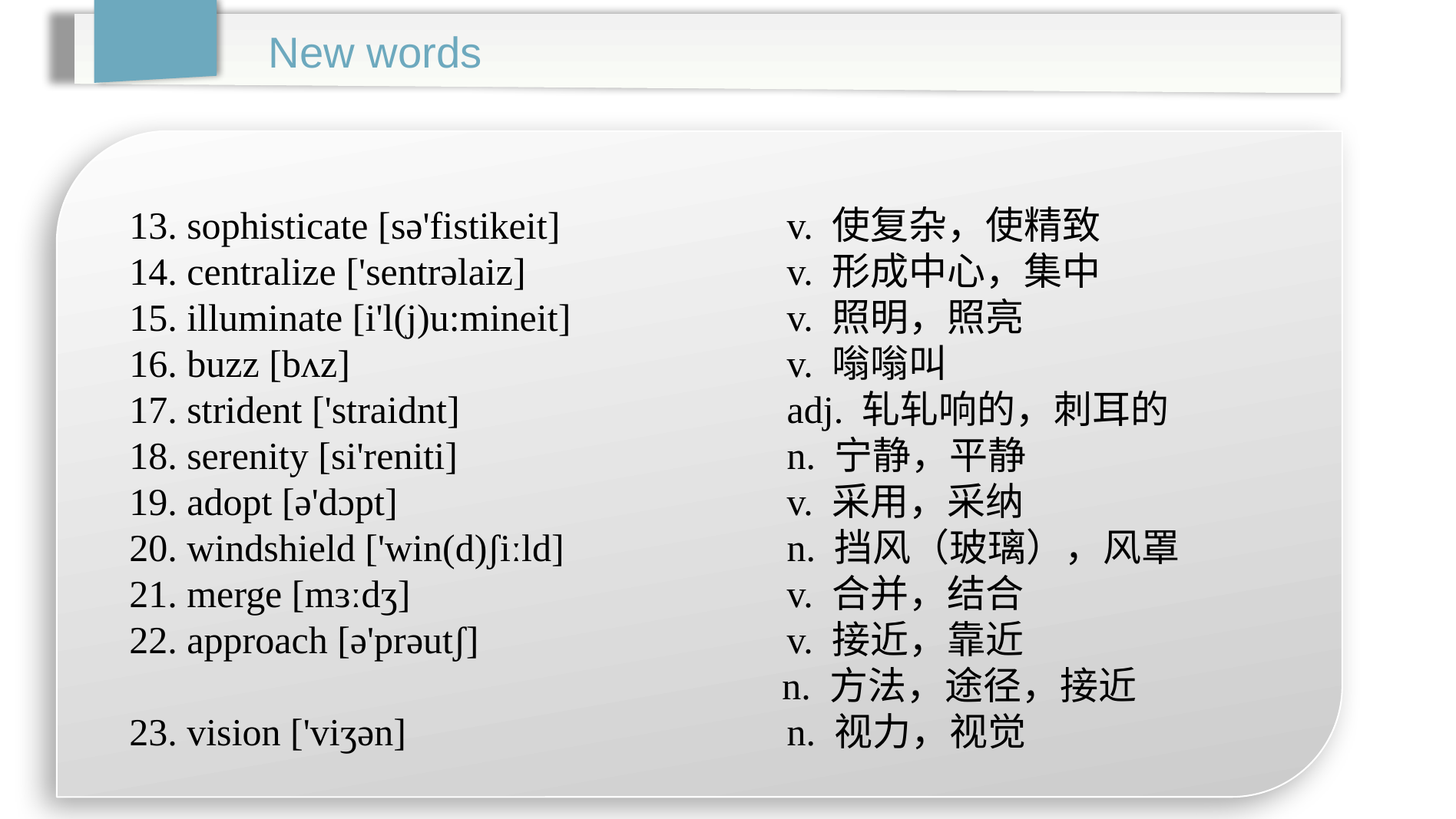

New words

13. sophisticate [sə'fistikeit]		v. 使复杂，使精致
14. centralize ['sentrəlaiz]		            v. 形成中心，集中
15. illuminate [i'l(j)u:mineit]		v. 照明，照亮
16. buzz [bʌz]				v. 嗡嗡叫
17. strident ['straidnt]			adj. 轧轧响的，刺耳的
18. serenity [si'reniti]			n. 宁静，平静
19. adopt [ə'dɔpt]				v. 采用，采纳
20. windshield ['win(d)ʃiːld]		n. 挡风（玻璃），风罩
21. merge [mɜːdʒ]				v. 合并，结合
22. approach [ə'prəutʃ]			v. 接近，靠近
                                                                    n. 方法，途径，接近
23. vision ['viʒən]				n. 视力，视觉